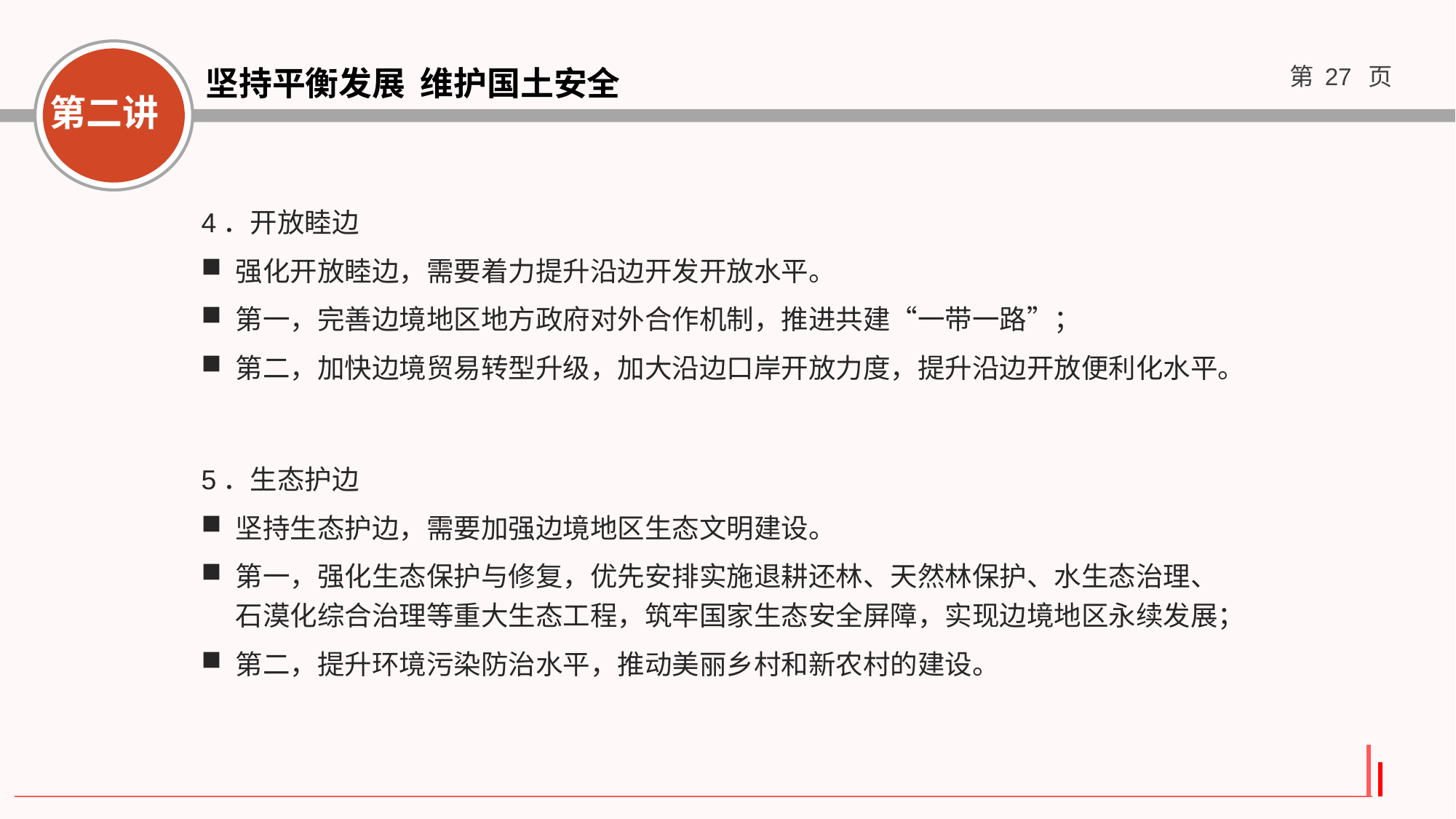

4．开放睦边
强化开放睦边，需要着力提升沿边开发开放水平。
第一，完善边境地区地方政府对外合作机制，推进共建“一带一路”；
第二，加快边境贸易转型升级，加大沿边口岸开放力度，提升沿边开放便利化水平。
5．生态护边
坚持生态护边，需要加强边境地区生态文明建设。
第一，强化生态保护与修复，优先安排实施退耕还林、天然林保护、水生态治理、石漠化综合治理等重大生态工程，筑牢国家生态安全屏障，实现边境地区永续发展；
第二，提升环境污染防治水平，推动美丽乡村和新农村的建设。